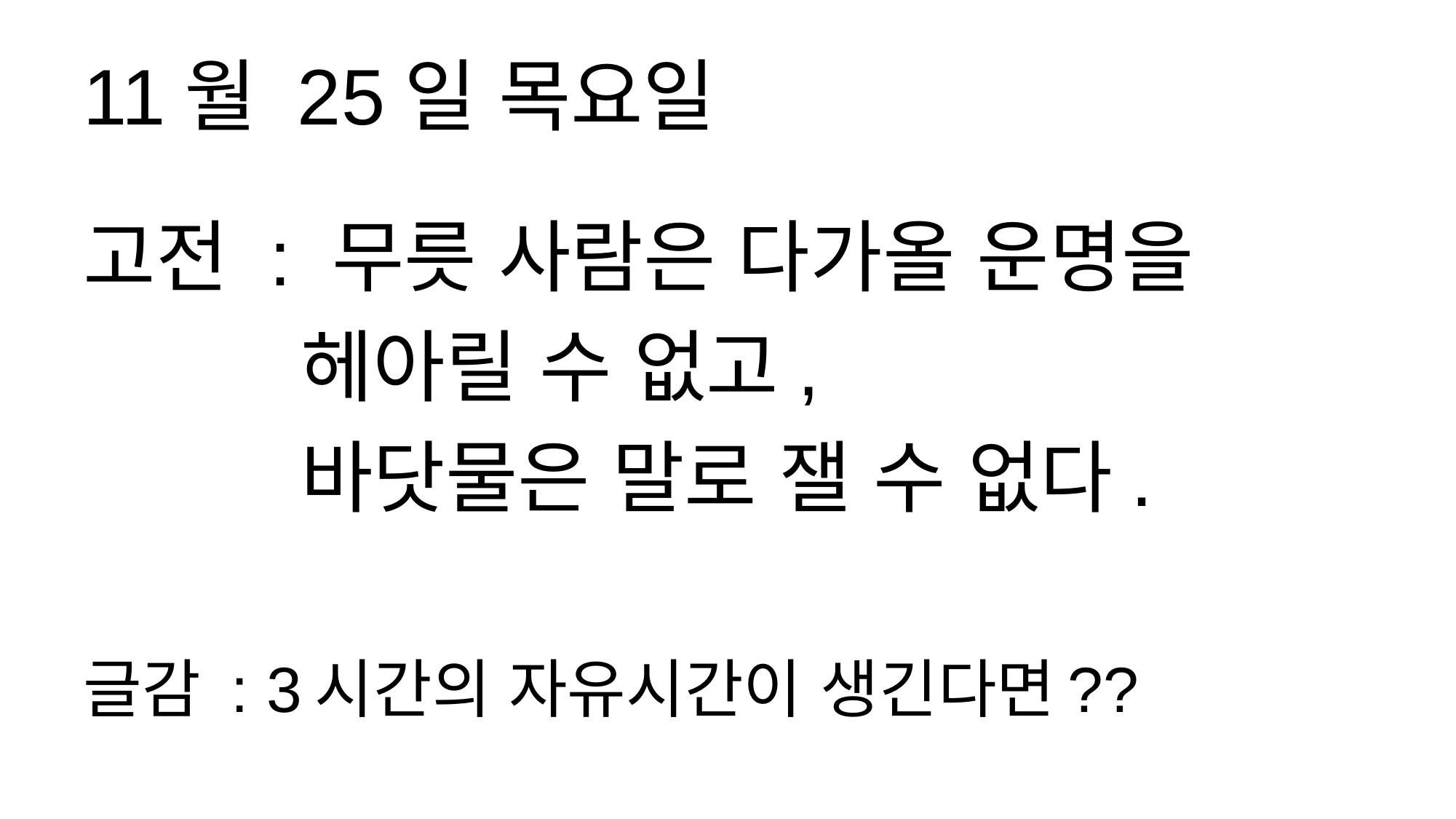

11월 25일 목요일
고전 : 무릇 사람은 다가올 운명을
         헤아릴 수 없고,
         바닷물은 말로 잴 수 없다.
글감 : 3시간의 자유시간이 생긴다면??